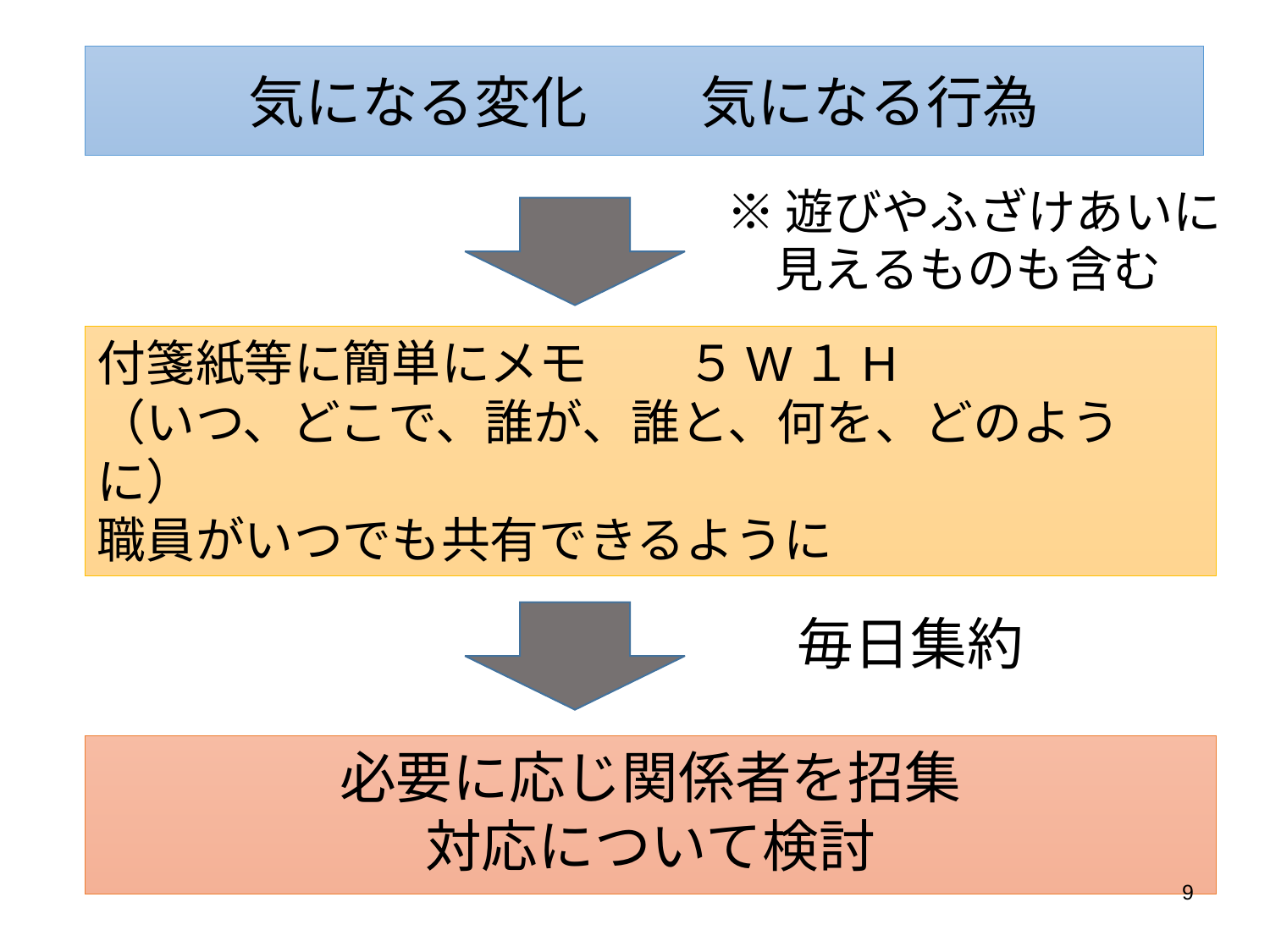

気になる変化　　気になる行為
※遊びやふざけあいに
　見えるものも含む

付箋紙等に簡単にメモ　　５W１H
（いつ、どこで、誰が、誰と、何を、どのように）
職員がいつでも共有できるように

毎日集約

必要に応じ関係者を招集
対応について検討
9